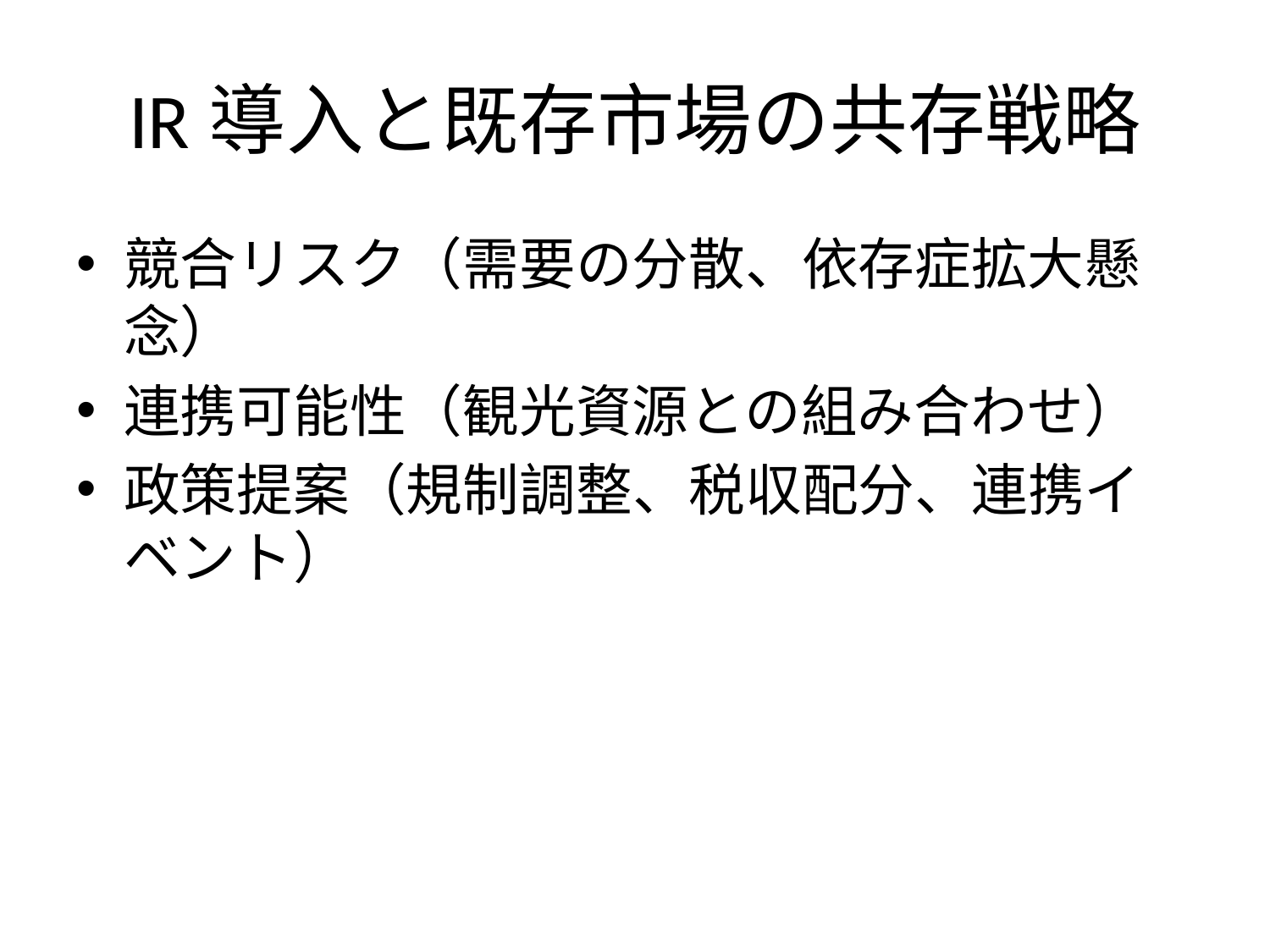

# IR導入と既存市場の共存戦略
競合リスク（需要の分散、依存症拡大懸念）
連携可能性（観光資源との組み合わせ）
政策提案（規制調整、税収配分、連携イベント）